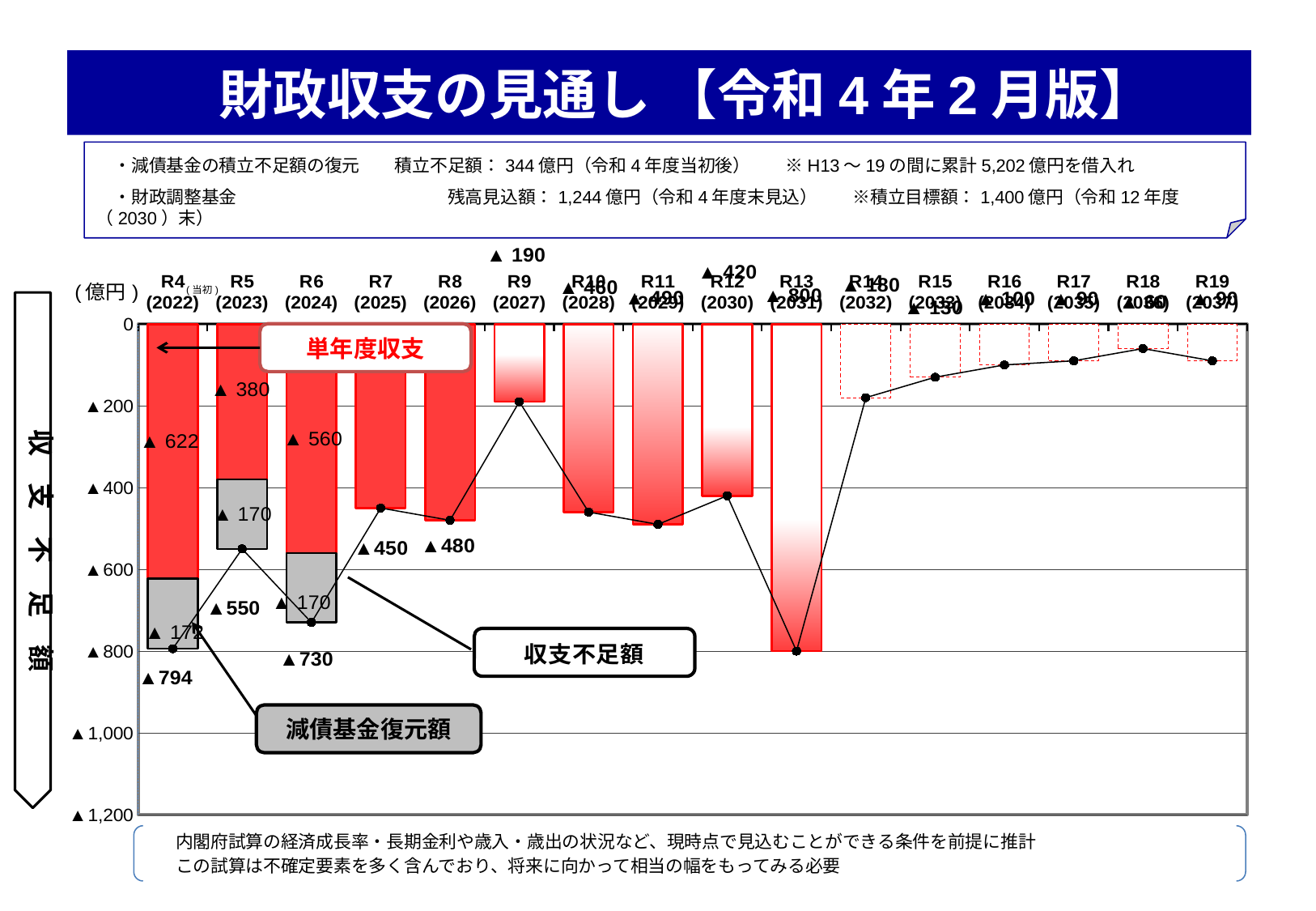

# 財政収支の見通し 【令和4年2月版】

　・減債基金の積立不足額の復元　　積立不足額：344億円（令和4年度当初後）　　※H13～19の間に累計5,202億円を借入れ
　・財政調整基金　　　　　　　　　　　　残高見込額：1,244億円（令和4年度末見込）　　※積立目標額：1,400億円（令和12年度（2030）末）

### Chart

| Category |  |  |  |
|---|---|---|---|
| R4
(2022) | -622.0 | -172.0 | -794.0 |
| R5
(2023) | -380.0 | -170.0 | -550.0 |
| R6
(2024) | -560.0 | -170.0 | -730.0 |
| R7
(2025) | -450.0 | 0.0 | -450.0 |
| R8
(2026) | -480.0 | 0.0 | -480.0 |
| R9
(2027) | -190.0 | 0.0 | -190.0 |
| R10
(2028) | -460.0 | 0.0 | -460.0 |
| R11
(2029) | -490.0 | 0.0 | -490.0 |
| R12
(2030) | -420.0 | 0.0 | -420.0 |
| R13
(2031) | -800.0 | 0.0 | -800.0 |
| R14
(2032) | -180.0 | 0.0 | -180.0 |
| R15
(2033) | -130.0 | 0.0 | -130.0 |
| R16
(2034) | -100.0 | 0.0 | -100.0 |
| R17
(2035) | -90.0 | 0.0 | -90.0 |
| R18
(2036) | -60.0 | 0.0 | -60.0 |
| R19
(2037) | -90.0 | 0.0 | -90.0 |
収　支　不　足　額
単年度収支

減債基金復元額
      内閣府試算の経済成長率・長期金利や歳入・歳出の状況など、現時点で見込むことができる条件を前提に推計
      この試算は不確定要素を多く含んでおり、将来に向かって相当の幅をもってみる必要